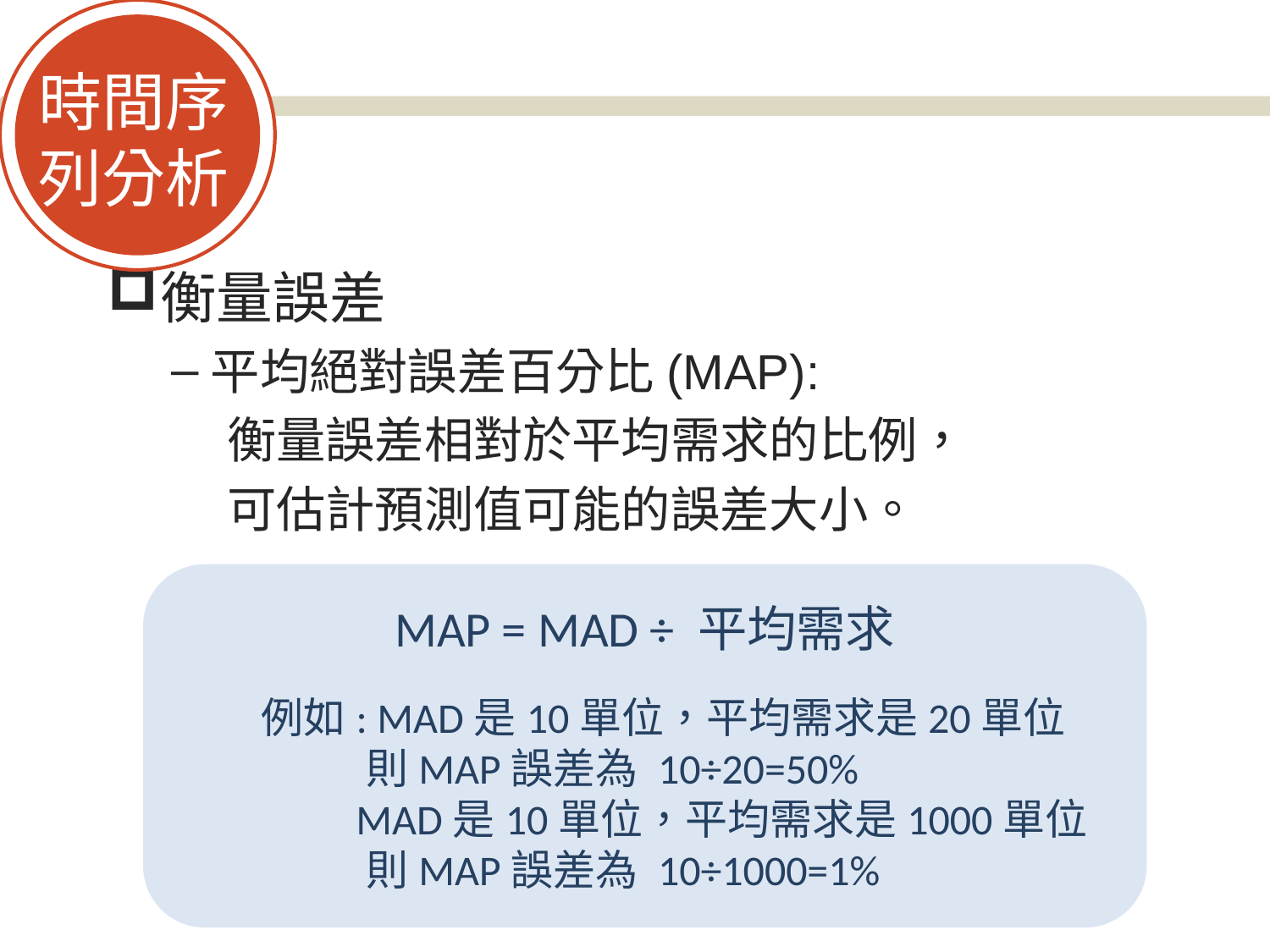

時間序
列分析
#
衡量誤差
平均絕對誤差百分比(MAP):
    衡量誤差相對於平均需求的比例，
    可估計預測值可能的誤差大小。
MAP = MAD ÷ 平均需求

        例如: MAD是10單位，平均需求是20單位
                   則MAP誤差為 10÷20=50%
                   MAD是10單位，平均需求是1000單位
                   則MAP誤差為 10÷1000=1%